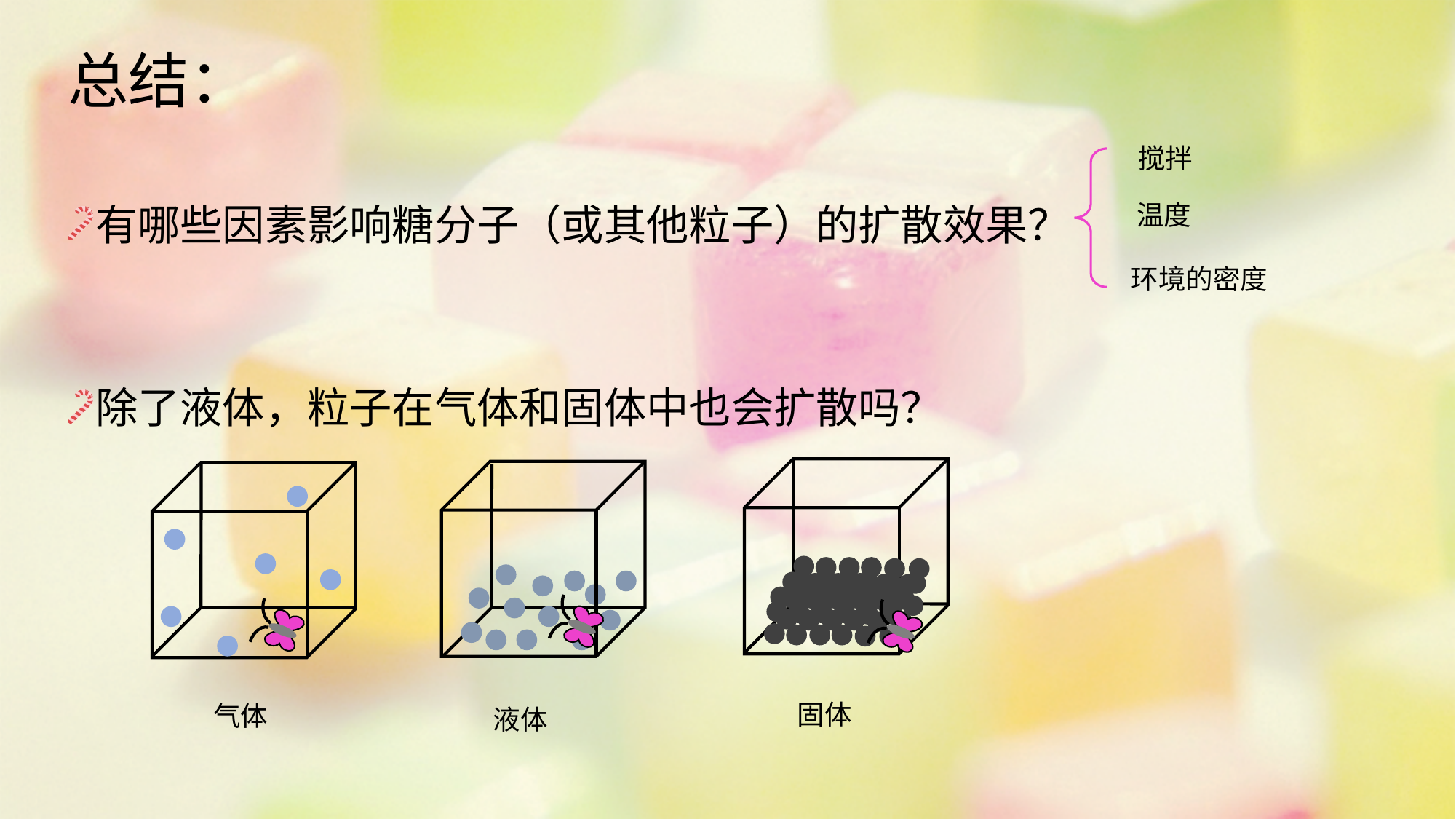

# 总结：
搅拌

有哪些因素影响糖分子（或其他粒子）的扩散效果？

除了液体，粒子在气体和固体中也会扩散吗？
温度
环境的密度

固体
气体
液体